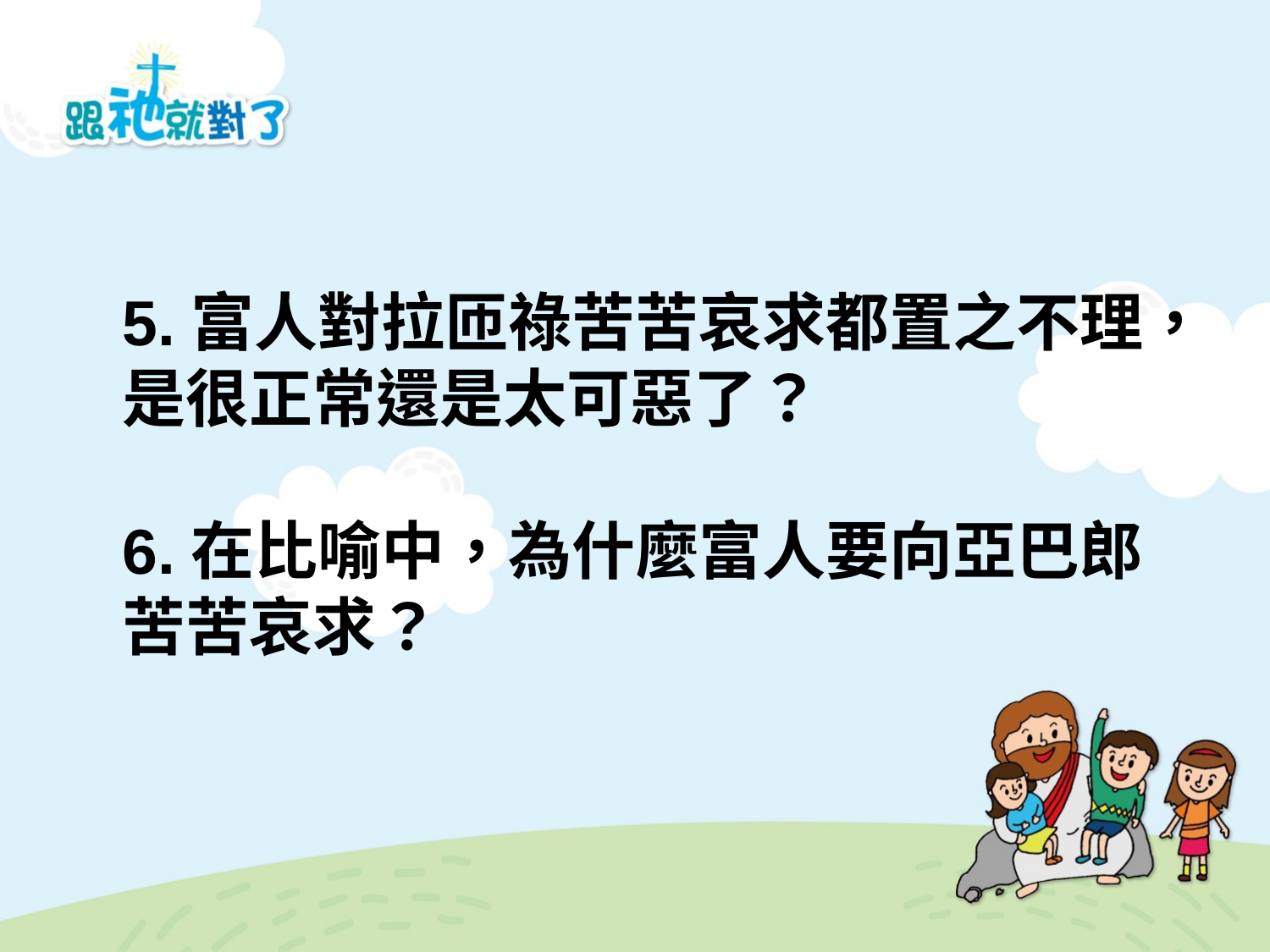

5.富人對拉匝祿苦苦哀求都置之不理，是很正常還是太可惡了？

6.在比喻中，為什麼富人要向亞巴郎苦苦哀求？